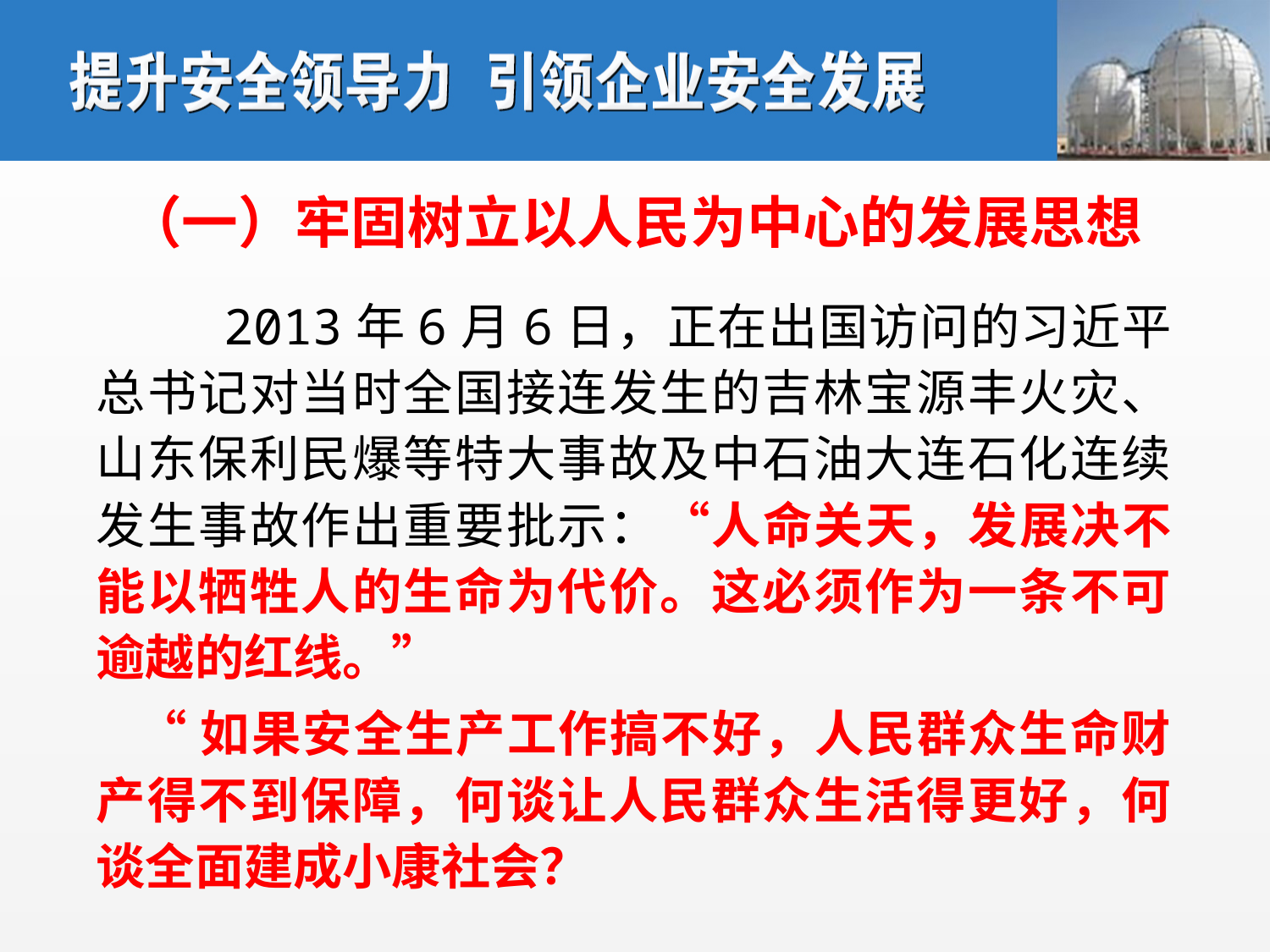

（一）牢固树立以人民为中心的发展思想
         2013年6月6日，正在出国访问的习近平总书记对当时全国接连发生的吉林宝源丰火灾、山东保利民爆等特大事故及中石油大连石化连续发生事故作出重要批示：“人命关天，发展决不能以牺牲人的生命为代价。这必须作为一条不可逾越的红线。”
   “如果安全生产工作搞不好，人民群众生命财产得不到保障，何谈让人民群众生活得更好，何谈全面建成小康社会？

5